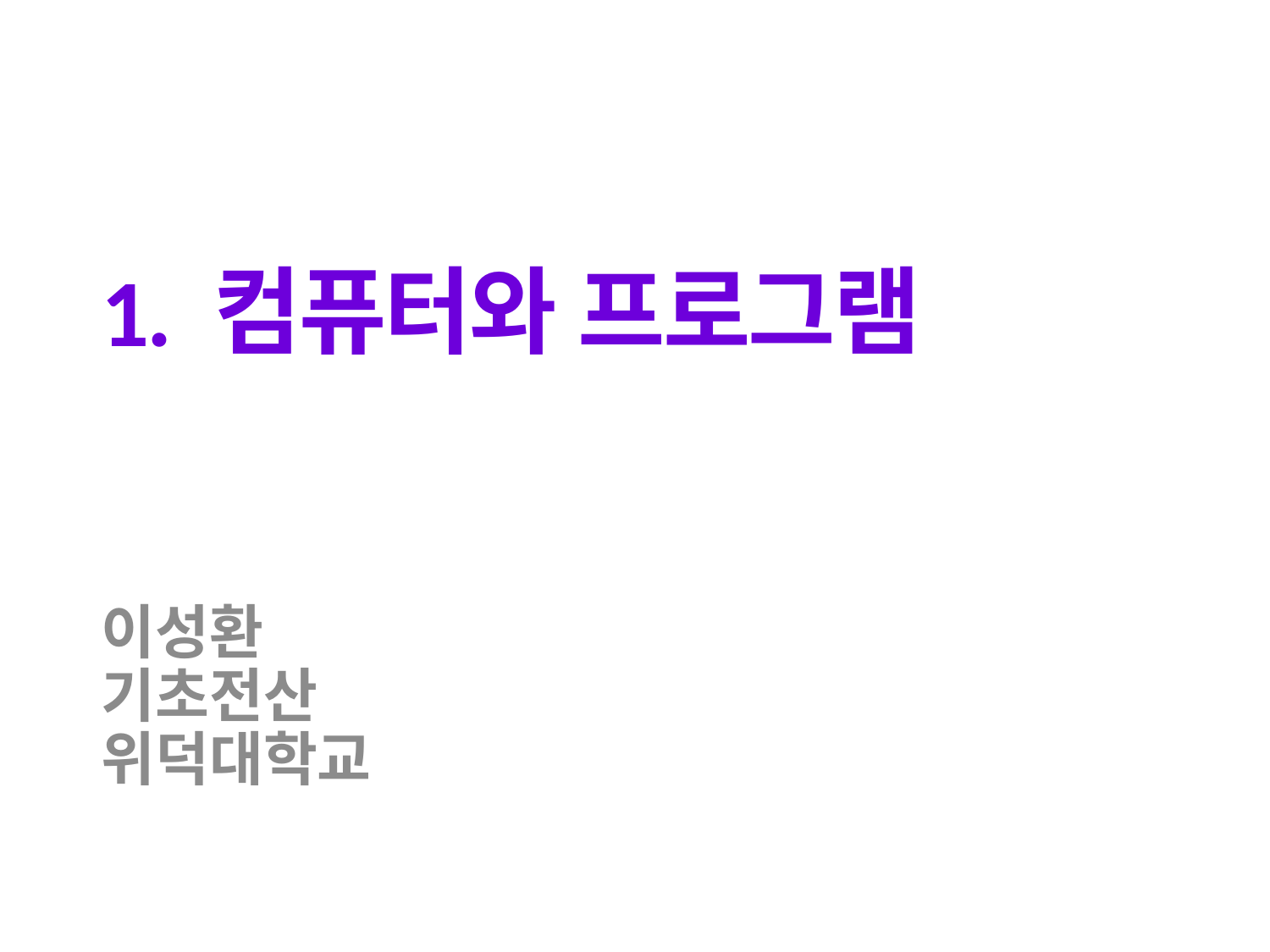

# 1. 컴퓨터와 프로그램
이성환
기초전산
위덕대학교